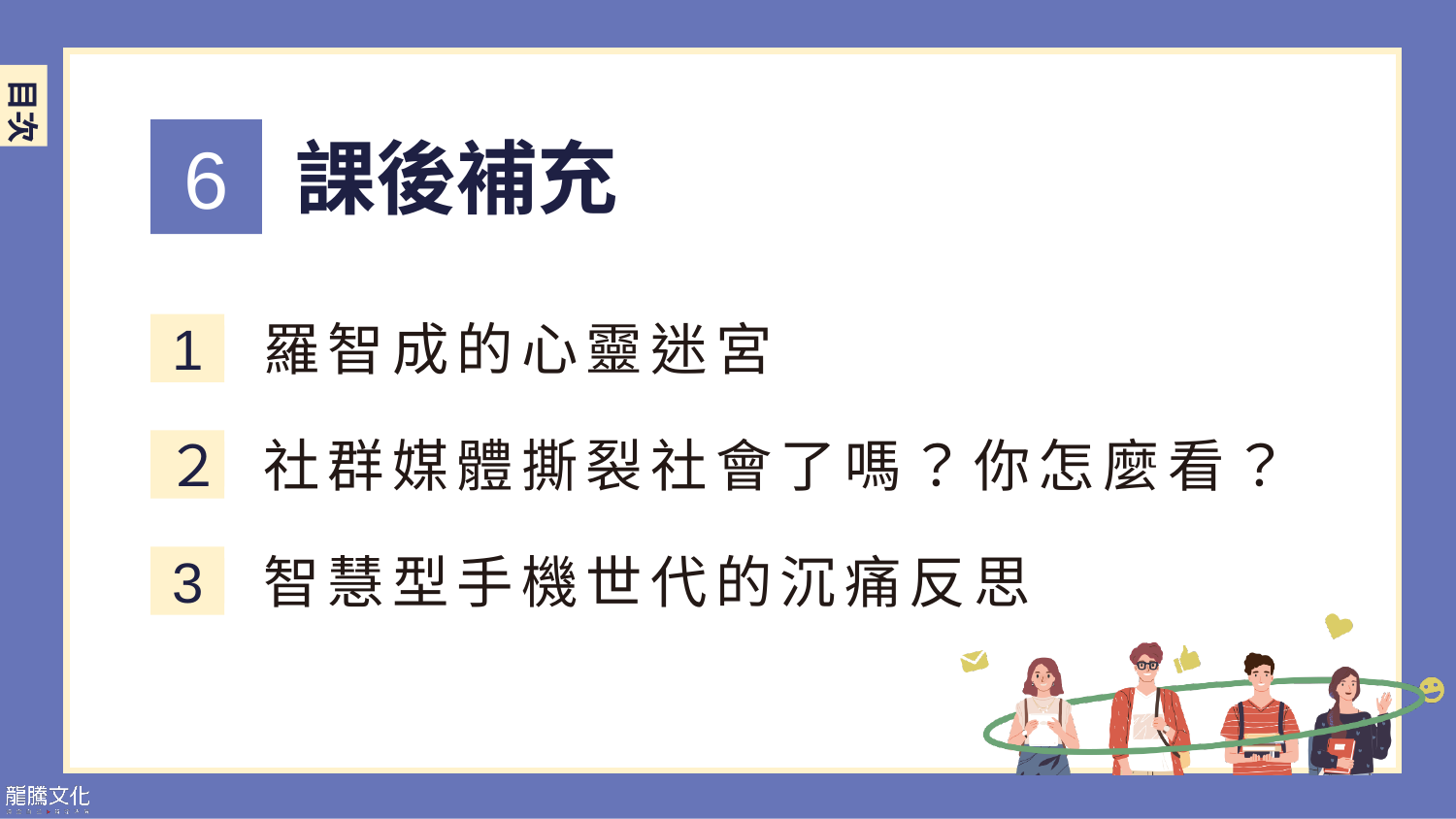

6
課後補充
羅智成的心靈迷宮

1
社群媒體撕裂社會了嗎？你怎麼看？

２
智慧型手機世代的沉痛反思

3